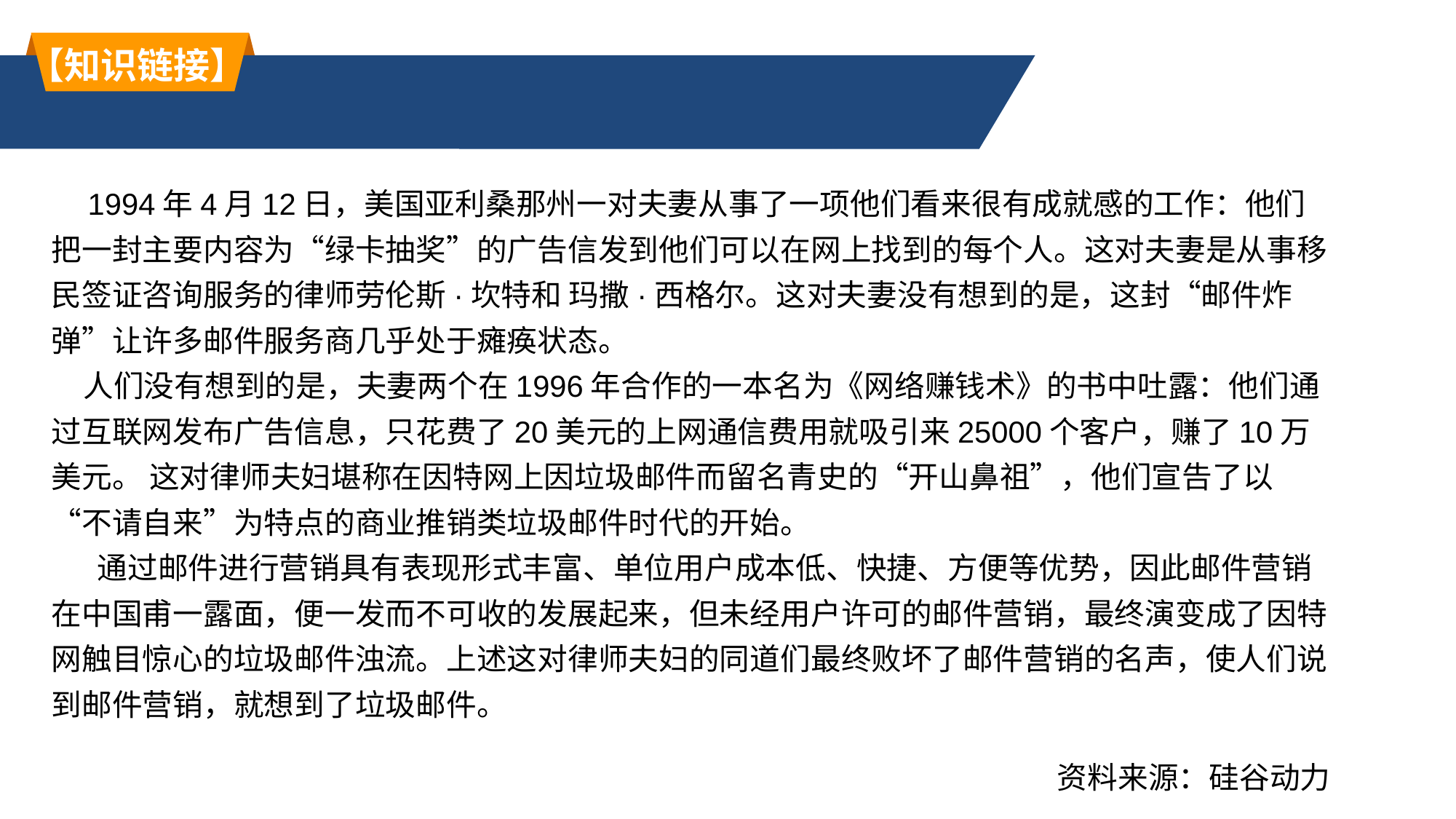

【知识链接】

1994年4月12日，美国亚利桑那州一对夫妻从事了一项他们看来很有成就感的工作：他们把一封主要内容为“绿卡抽奖”的广告信发到他们可以在网上找到的每个人。这对夫妻是从事移民签证咨询服务的律师劳伦斯·坎特和 玛撒·西格尔。这对夫妻没有想到的是，这封“邮件炸弹”让许多邮件服务商几乎处于瘫痪状态。
人们没有想到的是，夫妻两个在1996年合作的一本名为《网络赚钱术》的书中吐露：他们通过互联网发布广告信息，只花费了20美元的上网通信费用就吸引来25000个客户，赚了10万美元。 这对律师夫妇堪称在因特网上因垃圾邮件而留名青史的“开山鼻祖”，他们宣告了以“不请自来”为特点的商业推销类垃圾邮件时代的开始。
 通过邮件进行营销具有表现形式丰富、单位用户成本低、快捷、方便等优势，因此邮件营销在中国甫一露面，便一发而不可收的发展起来，但未经用户许可的邮件营销，最终演变成了因特网触目惊心的垃圾邮件浊流。上述这对律师夫妇的同道们最终败坏了邮件营销的名声，使人们说到邮件营销，就想到了垃圾邮件。

资料来源：硅谷动力